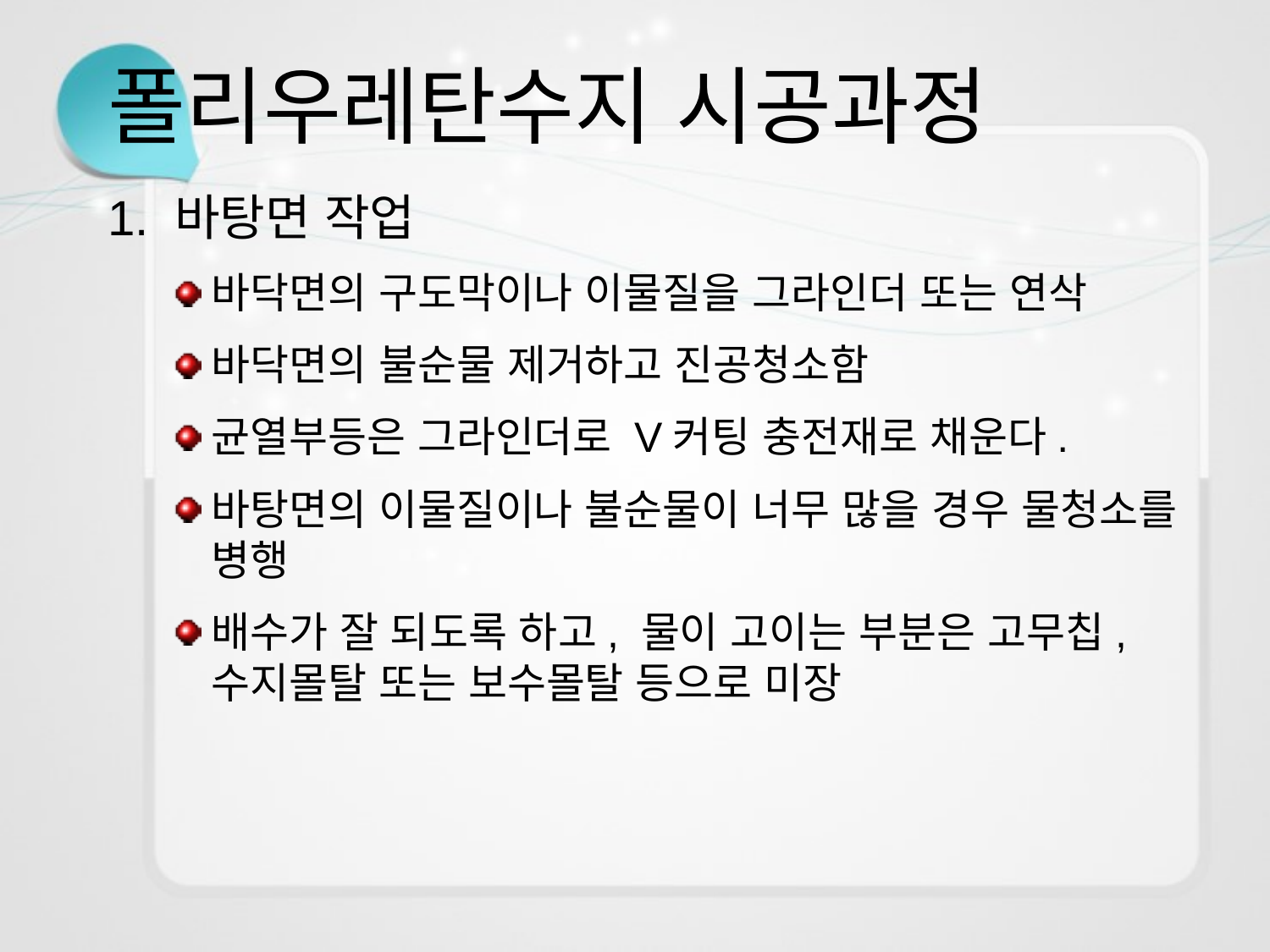

# 폴리우레탄수지 시공과정
1. 바탕면 작업
바닥면의 구도막이나 이물질을 그라인더 또는 연삭
바닥면의 불순물 제거하고 진공청소함
균열부등은 그라인더로 V커팅 충전재로 채운다.
바탕면의 이물질이나 불순물이 너무 많을 경우 물청소를 병행
배수가 잘 되도록 하고, 물이 고이는 부분은 고무칩, 수지몰탈 또는 보수몰탈 등으로 미장